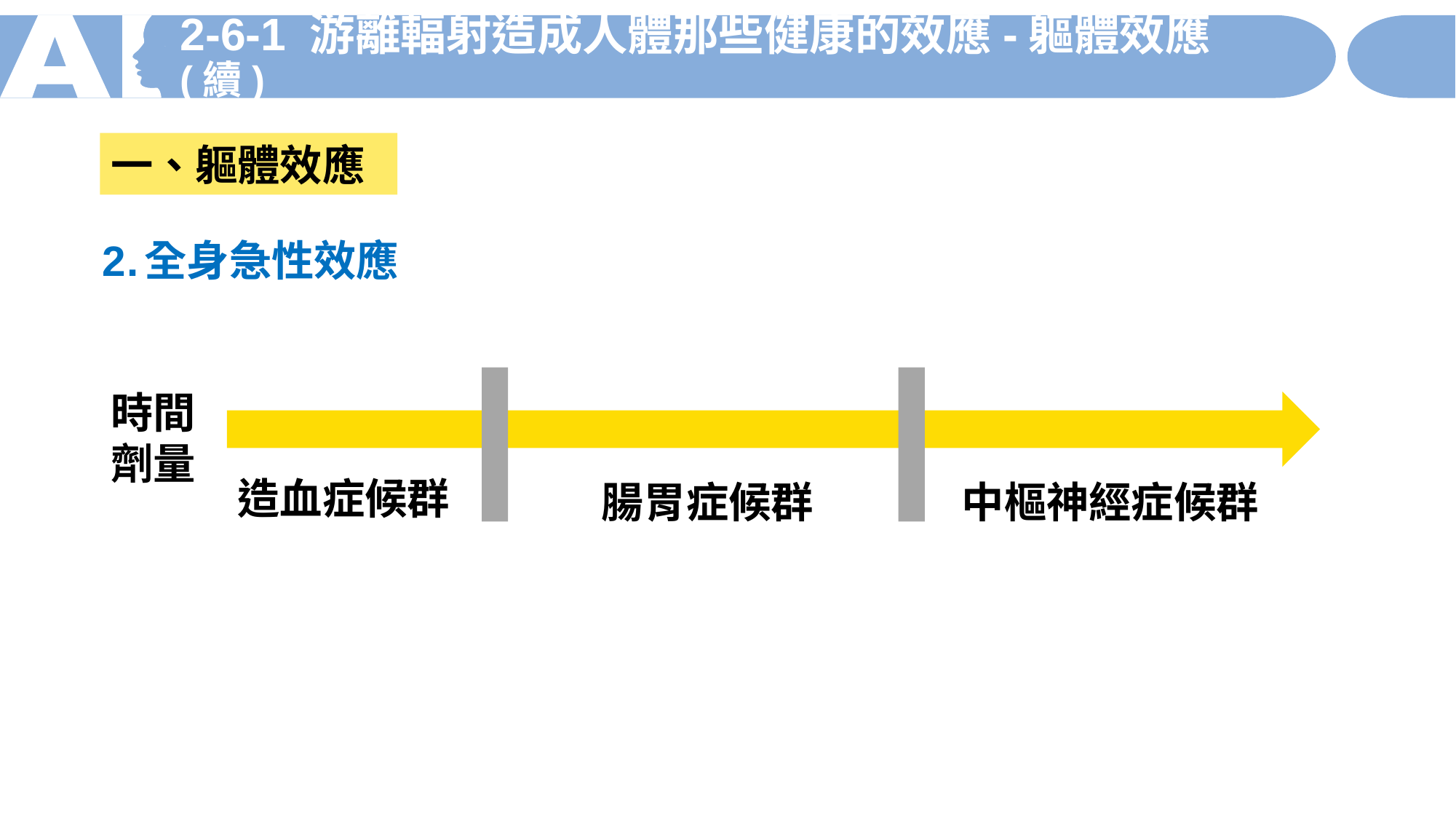

2-6-1 游離輻射造成人體那些健康的效應-軀體效應(續)
一、軀體效應
全身急性效應

時間
劑量

造血症候群
腸胃症候群
中樞神經症候群